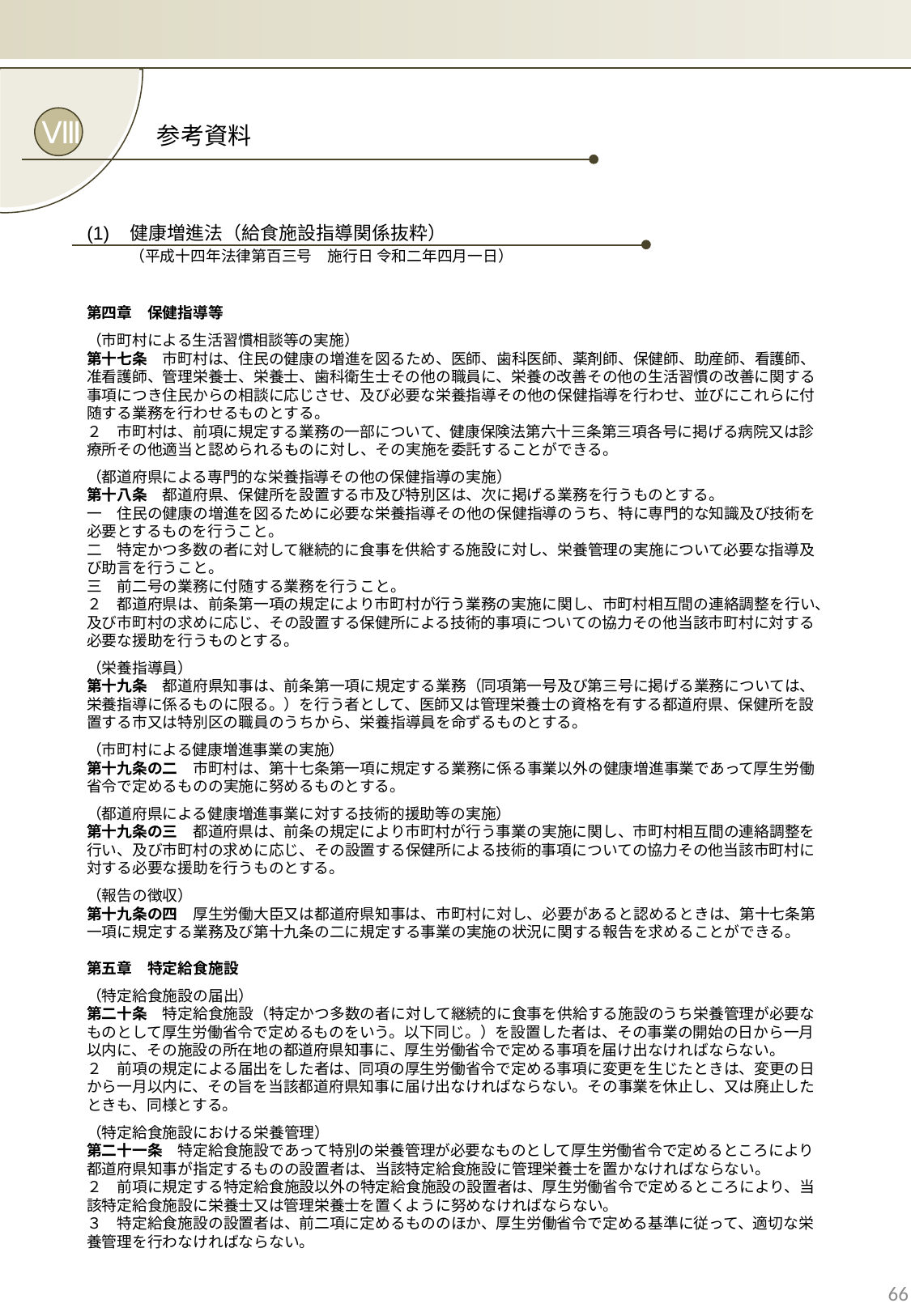

Ⅷ
参考資料

  健康増進法（給食施設指導関係抜粋）
　　  （平成十四年法律第百三号　施行日 令和二年四月一日）

第四章　保健指導等
（市町村による生活習慣相談等の実施）
第十七条　市町村は、住民の健康の増進を図るため、医師、歯科医師、薬剤師、保健師、助産師、看護師、准看護師、管理栄養士、栄養士、歯科衛生士その他の職員に、栄養の改善その他の生活習慣の改善に関する事項につき住民からの相談に応じさせ、及び必要な栄養指導その他の保健指導を行わせ、並びにこれらに付随する業務を行わせるものとする。
２　市町村は、前項に規定する業務の一部について、健康保険法第六十三条第三項各号に掲げる病院又は診療所その他適当と認められるものに対し、その実施を委託することができる。
（都道府県による専門的な栄養指導その他の保健指導の実施）
第十八条　都道府県、保健所を設置する市及び特別区は、次に掲げる業務を行うものとする。
一　住民の健康の増進を図るために必要な栄養指導その他の保健指導のうち、特に専門的な知識及び技術を必要とするものを行うこと。
二　特定かつ多数の者に対して継続的に食事を供給する施設に対し、栄養管理の実施について必要な指導及び助言を行うこと。
三　前二号の業務に付随する業務を行うこと。
２　都道府県は、前条第一項の規定により市町村が行う業務の実施に関し、市町村相互間の連絡調整を行い、及び市町村の求めに応じ、その設置する保健所による技術的事項についての協力その他当該市町村に対する必要な援助を行うものとする。
（栄養指導員）
第十九条　都道府県知事は、前条第一項に規定する業務（同項第一号及び第三号に掲げる業務については、栄養指導に係るものに限る。）を行う者として、医師又は管理栄養士の資格を有する都道府県、保健所を設置する市又は特別区の職員のうちから、栄養指導員を命ずるものとする。
（市町村による健康増進事業の実施）
第十九条の二　市町村は、第十七条第一項に規定する業務に係る事業以外の健康増進事業であって厚生労働省令で定めるものの実施に努めるものとする。
（都道府県による健康増進事業に対する技術的援助等の実施）
第十九条の三　都道府県は、前条の規定により市町村が行う事業の実施に関し、市町村相互間の連絡調整を行い、及び市町村の求めに応じ、その設置する保健所による技術的事項についての協力その他当該市町村に対する必要な援助を行うものとする。
（報告の徴収）
第十九条の四　厚生労働大臣又は都道府県知事は、市町村に対し、必要があると認めるときは、第十七条第一項に規定する業務及び第十九条の二に規定する事業の実施の状況に関する報告を求めることができる。
第五章　特定給食施設
（特定給食施設の届出）
第二十条　特定給食施設（特定かつ多数の者に対して継続的に食事を供給する施設のうち栄養管理が必要なものとして厚生労働省令で定めるものをいう。以下同じ。）を設置した者は、その事業の開始の日から一月以内に、その施設の所在地の都道府県知事に、厚生労働省令で定める事項を届け出なければならない。
２　前項の規定による届出をした者は、同項の厚生労働省令で定める事項に変更を生じたときは、変更の日から一月以内に、その旨を当該都道府県知事に届け出なければならない。その事業を休止し、又は廃止したときも、同様とする。
（特定給食施設における栄養管理）
第二十一条　特定給食施設であって特別の栄養管理が必要なものとして厚生労働省令で定めるところにより都道府県知事が指定するものの設置者は、当該特定給食施設に管理栄養士を置かなければならない。
２　前項に規定する特定給食施設以外の特定給食施設の設置者は、厚生労働省令で定めるところにより、当該特定給食施設に栄養士又は管理栄養士を置くように努めなければならない。
３　特定給食施設の設置者は、前二項に定めるもののほか、厚生労働省令で定める基準に従って、適切な栄養管理を行わなければならない。
66